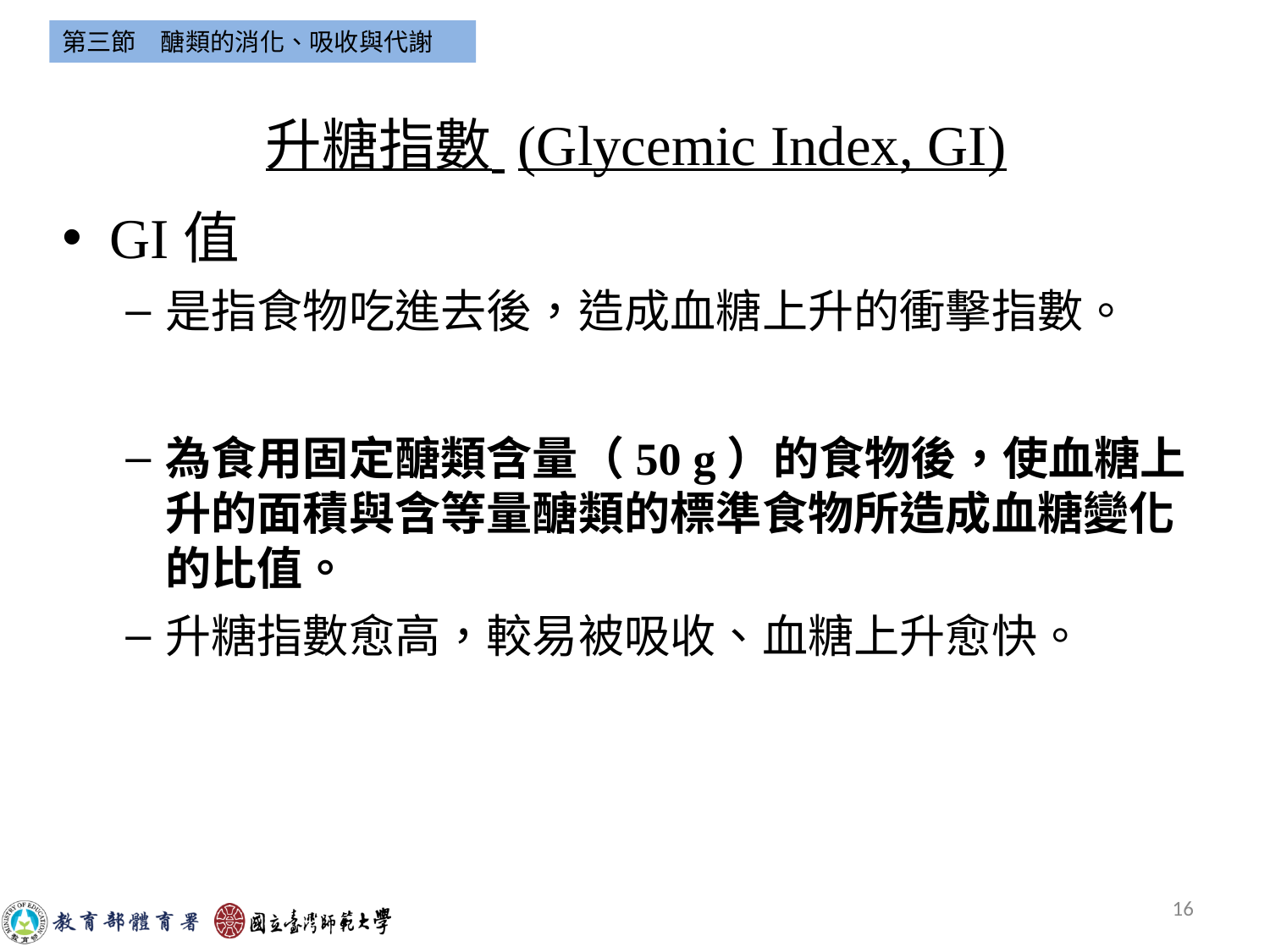

第三節　醣類的消化、吸收與代謝
# 升糖指數 (Glycemic Index, GI)
GI值
是指食物吃進去後，造成血糖上升的衝擊指數。

為食用固定醣類含量（50 g）的食物後，使血糖上升的面積與含等量醣類的標準食物所造成血糖變化的比值。
升糖指數愈高，較易被吸收、血糖上升愈快。

16